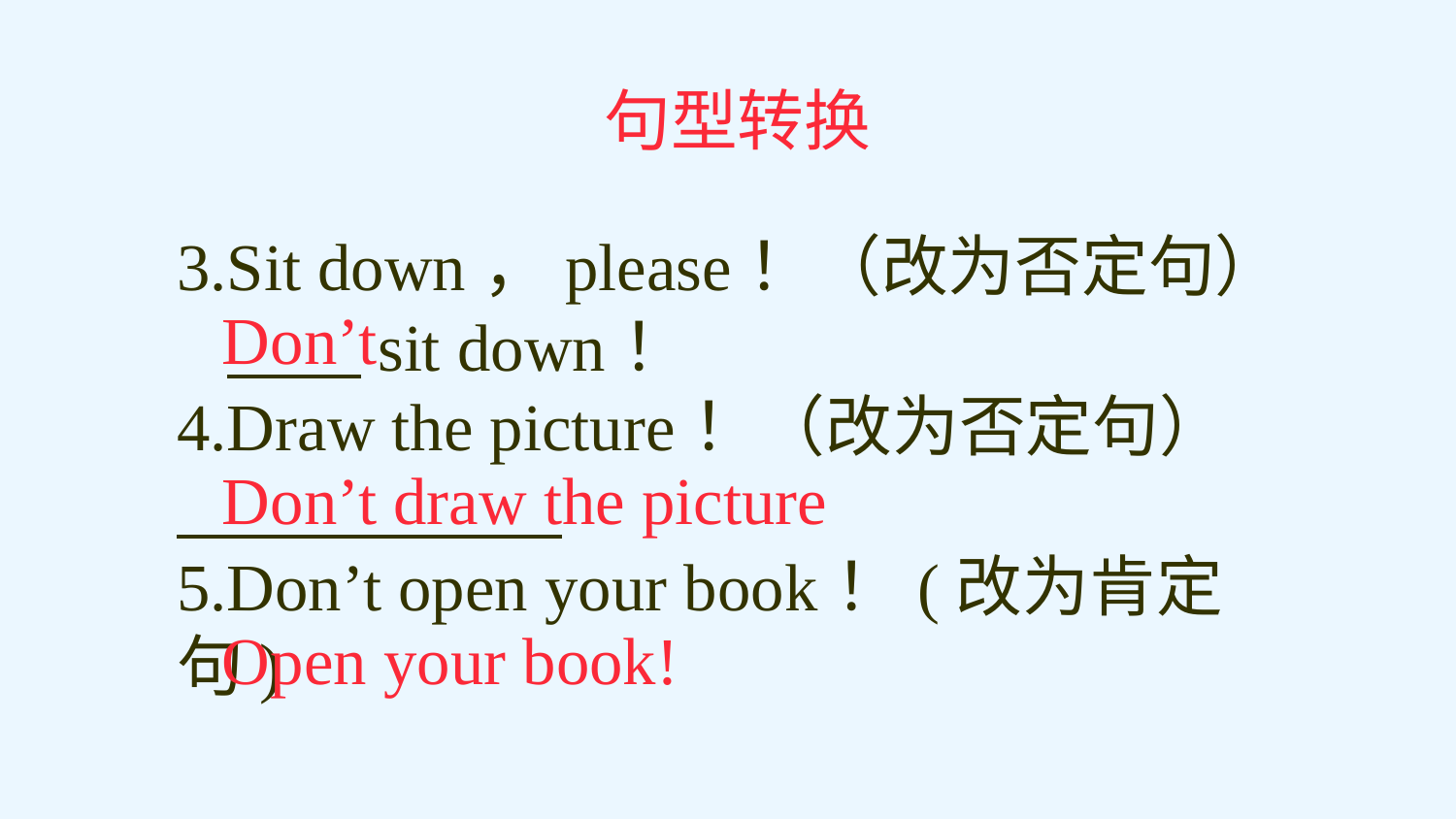

句型转换
3.Sit down，please！（改为否定句）
            sit down！
4.Draw the picture！（改为否定句）

5.Don’t open your book！(改为肯定句)

Don’t

Don’t draw the picture

Open your book!